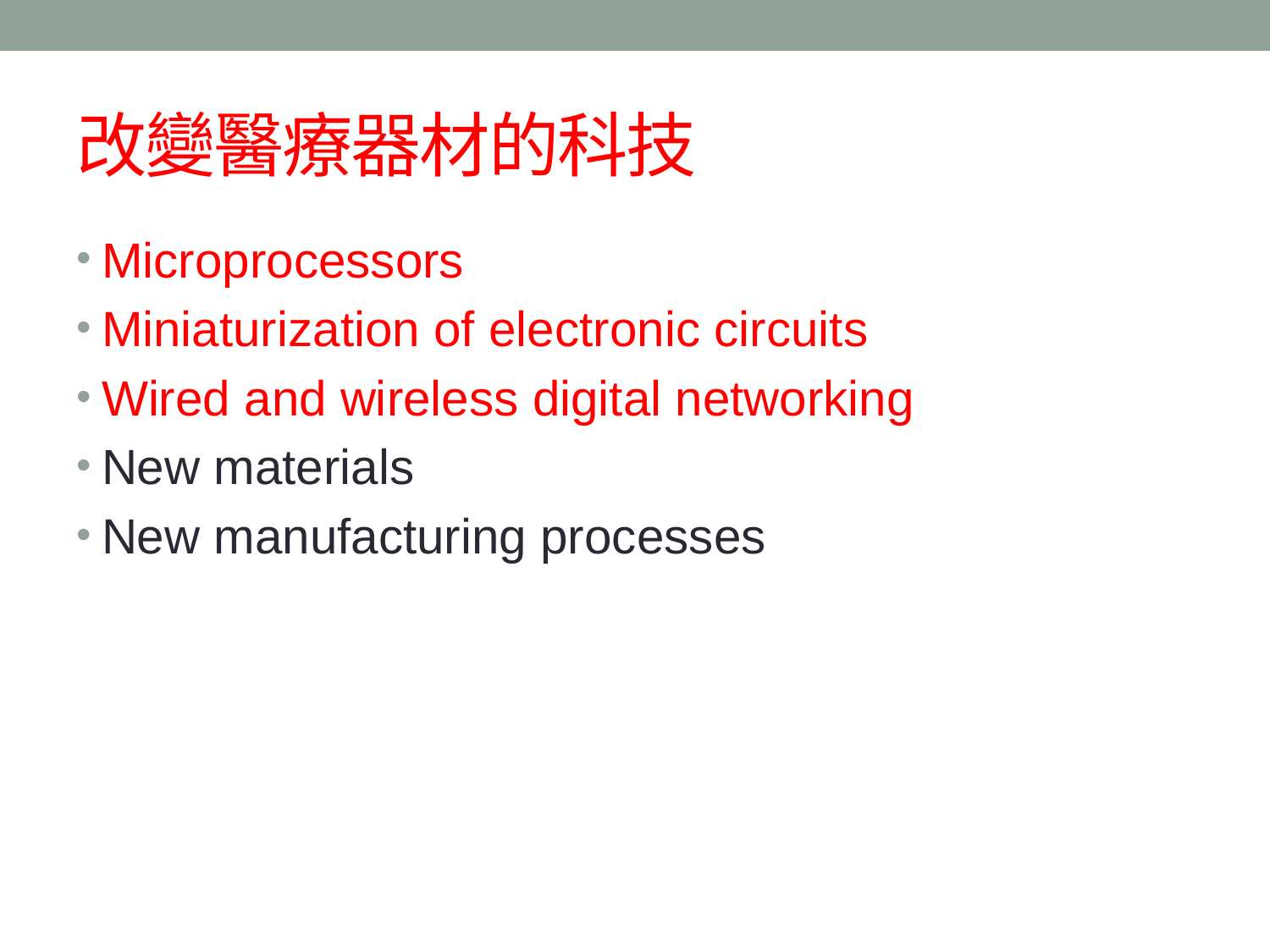

# 改變醫療器材的科技
Microprocessors
Miniaturization of electronic circuits
Wired and wireless digital networking
New materials
New manufacturing processes